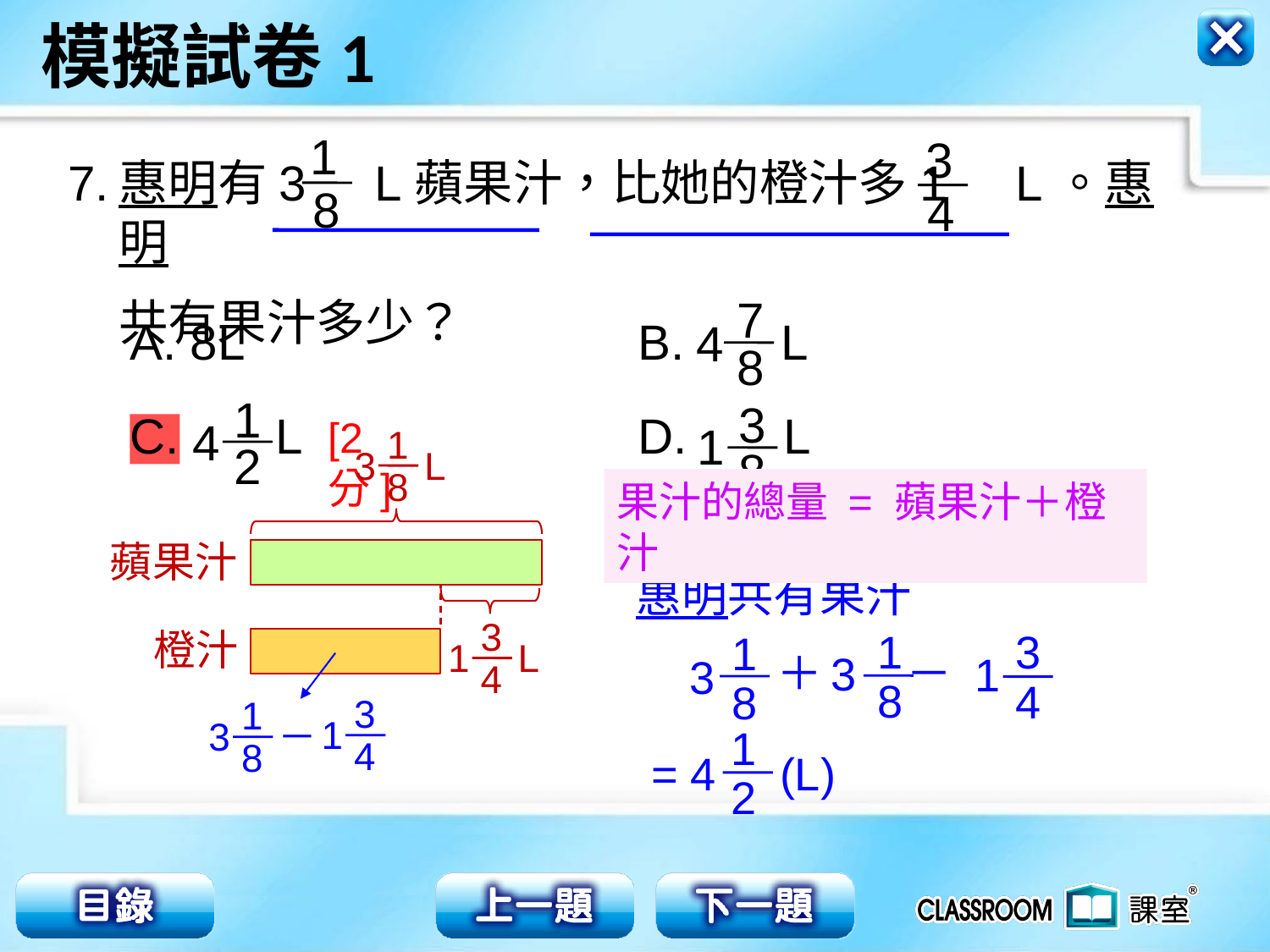

1
8

3
4

7.
惠明有3     L蘋果汁，比她的橙汁多1     L。惠明
共有果汁多少？

7
8

4
A. 8L 			B.       L
C.       L                    	D.       L

1
4
2

3
8

1
[2分]

1
8
3
L

果汁的總量 = 蘋果汁＋橙汁
蘋果汁

惠明共有果汁
3
4
1
L

橙汁
1
8
3
4
＋        －
3
1

1
8

3

3
4
1

1
8
3
－

1
2
= 4     (L)